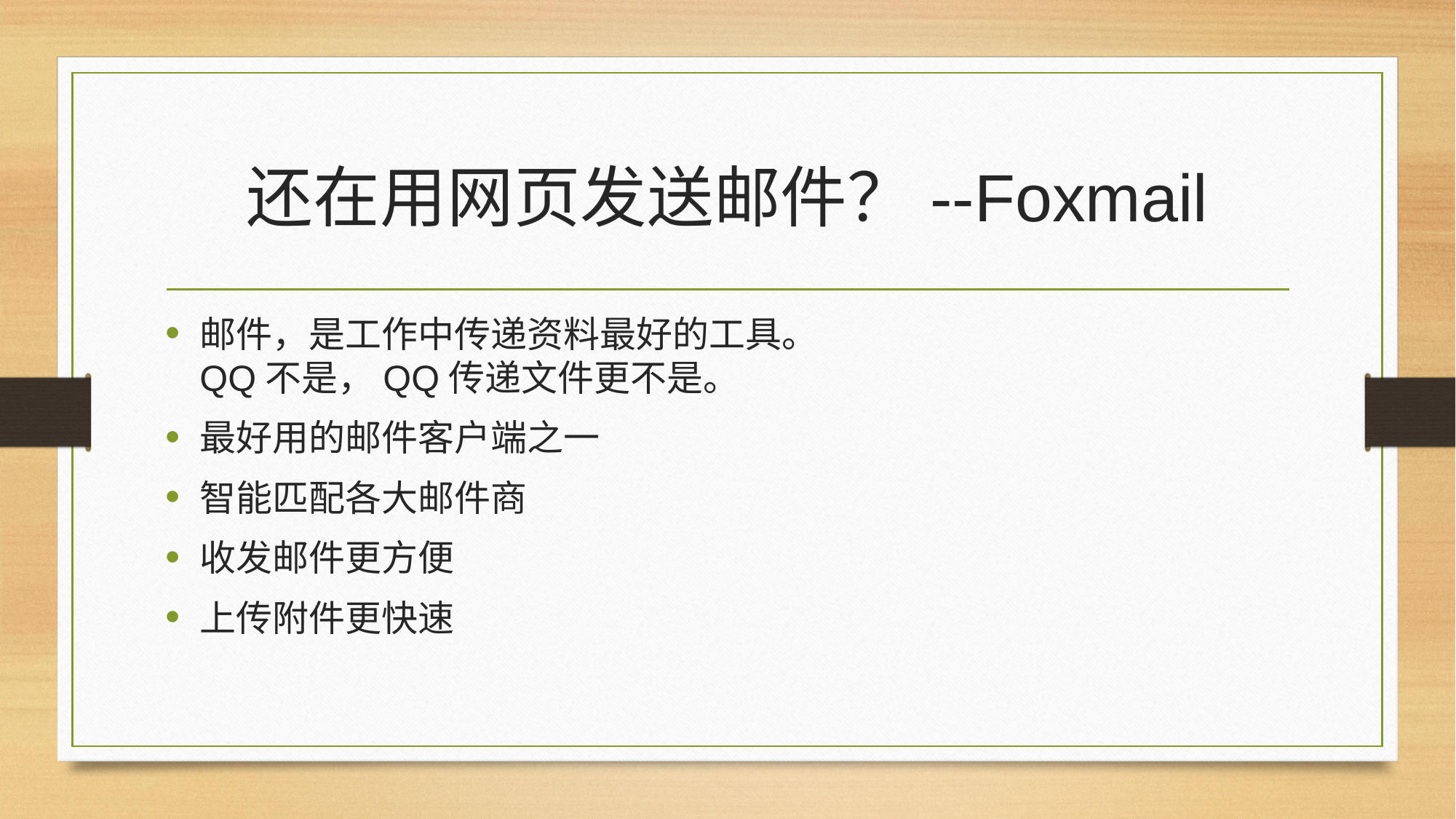

# 还在用网页发送邮件？--Foxmail
邮件，是工作中传递资料最好的工具。
QQ不是，QQ传递文件更不是。
最好用的邮件客户端之一
智能匹配各大邮件商
收发邮件更方便
上传附件更快速